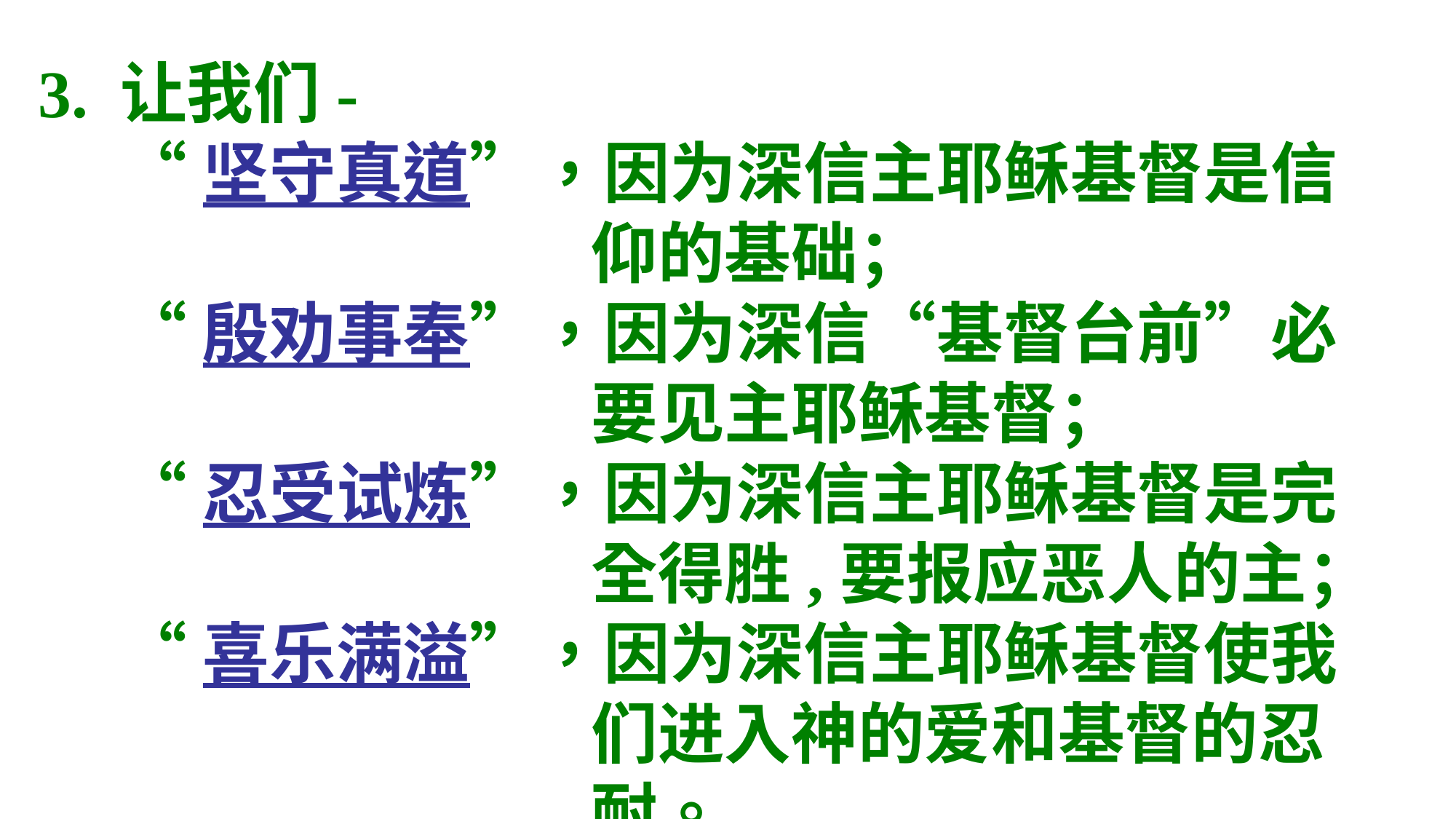

3.	让我们-
“坚守真道”，因为深信主耶稣基督是信仰的基础；
“殷劝事奉”，因为深信“基督台前”必要见主耶稣基督；
“忍受试炼”，因为深信主耶稣基督是完全得胜,要报应恶人的主；
“喜乐满溢”，因为深信主耶稣基督使我们进入神的爱和基督的忍耐。